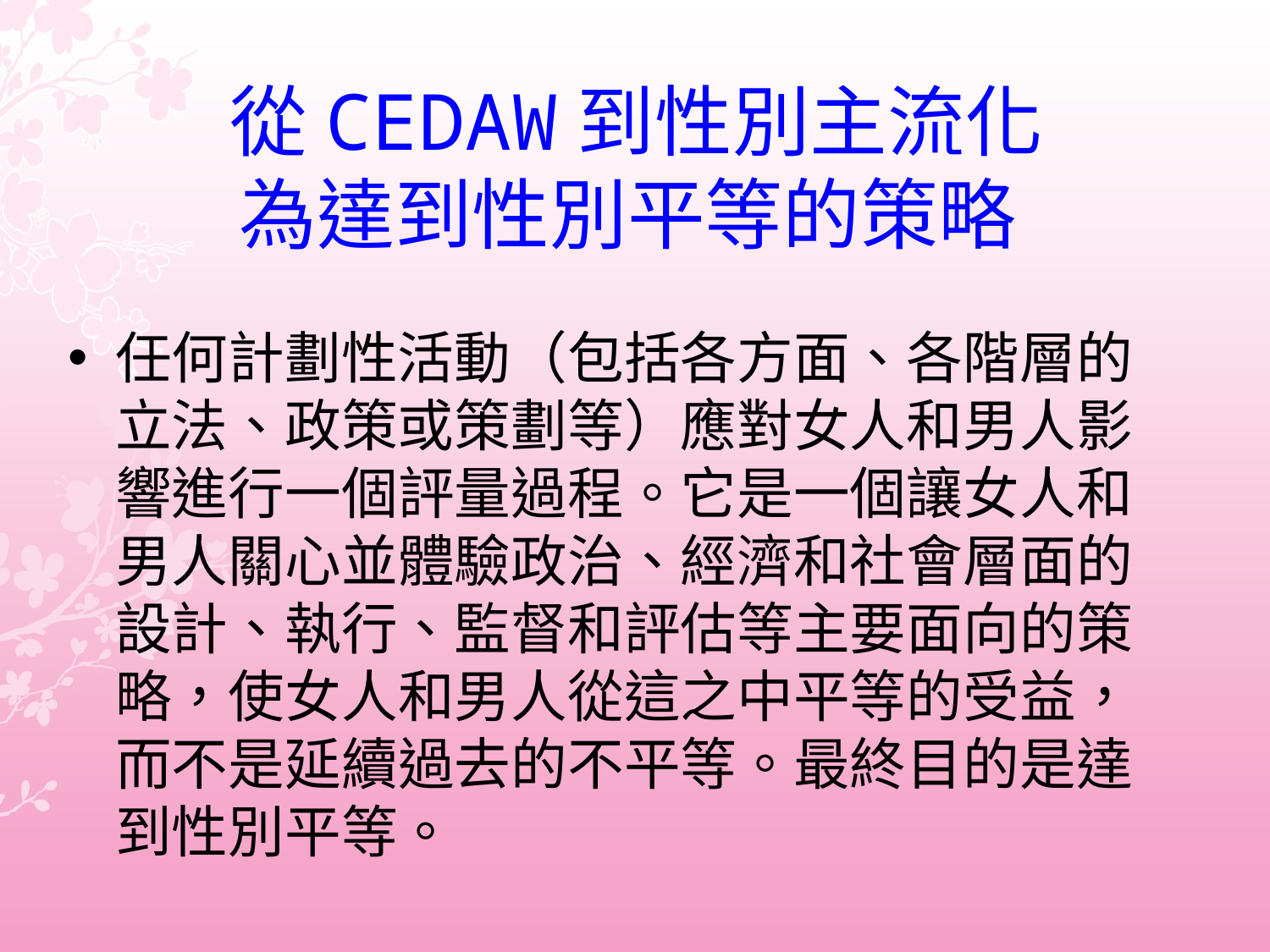

# 從CEDAW到性別主流化 為達到性別平等的策略
任何計劃性活動（包括各方面、各階層的立法、政策或策劃等）應對女人和男人影響進行一個評量過程。它是一個讓女人和男人關心並體驗政治、經濟和社會層面的設計、執行、監督和評估等主要面向的策略，使女人和男人從這之中平等的受益，而不是延續過去的不平等。最終目的是達到性別平等。